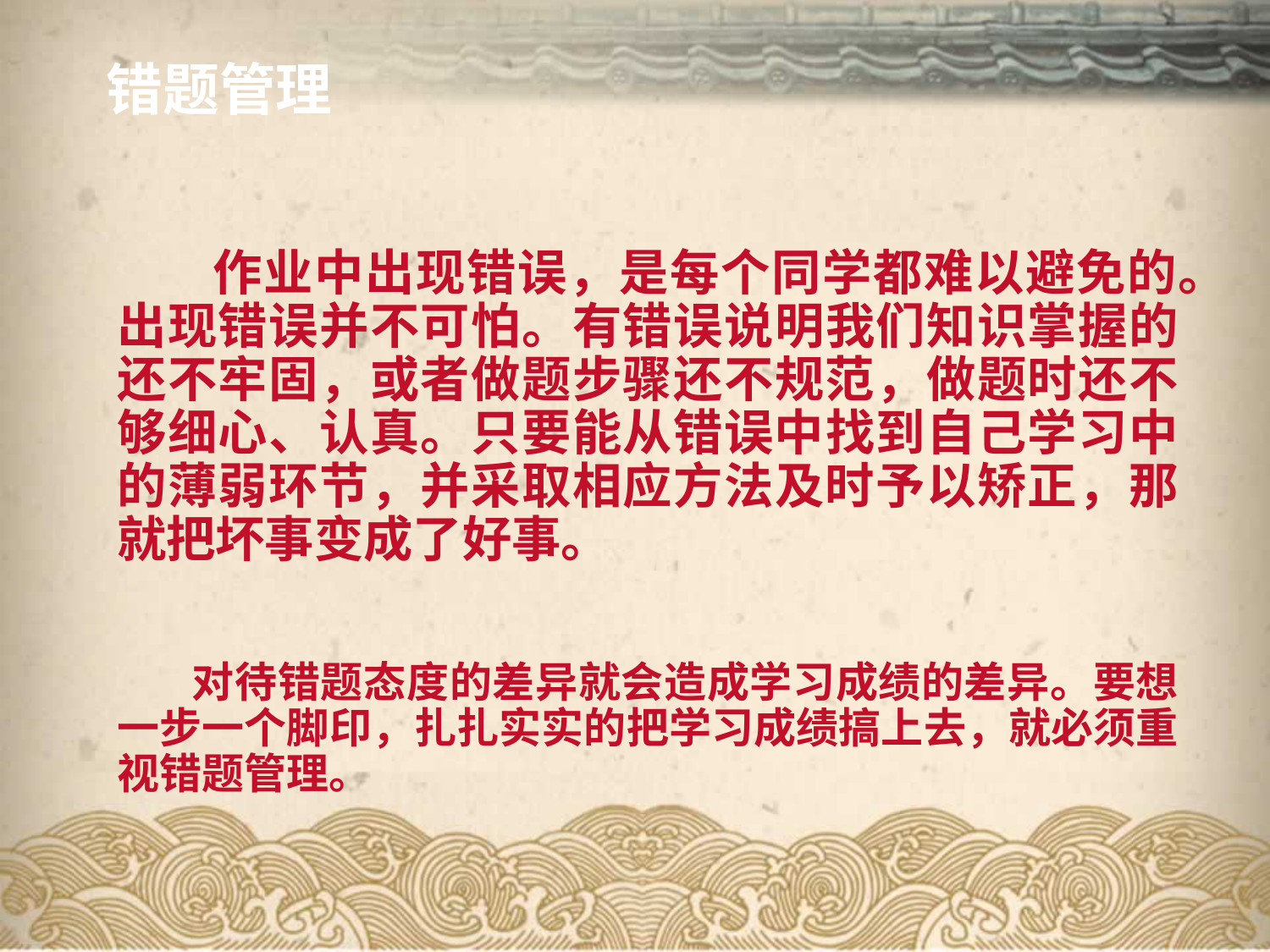

# 错题管理
管理

           作业中出现错误，是每个同学都难以避免的。出现错误并不可怕。有错误说明我们知识掌握的还不牢固，或者做题步骤还不规范，做题时还不够细心、认真。只要能从错误中找到自己学习中的薄弱环节，并采取相应方法及时予以矫正，那就把坏事变成了好事。

          对待错题态度的差异就会造成学习成绩的差异。要想一步一个脚印，扎扎实实的把学习成绩搞上去，就必须重视错题管理。